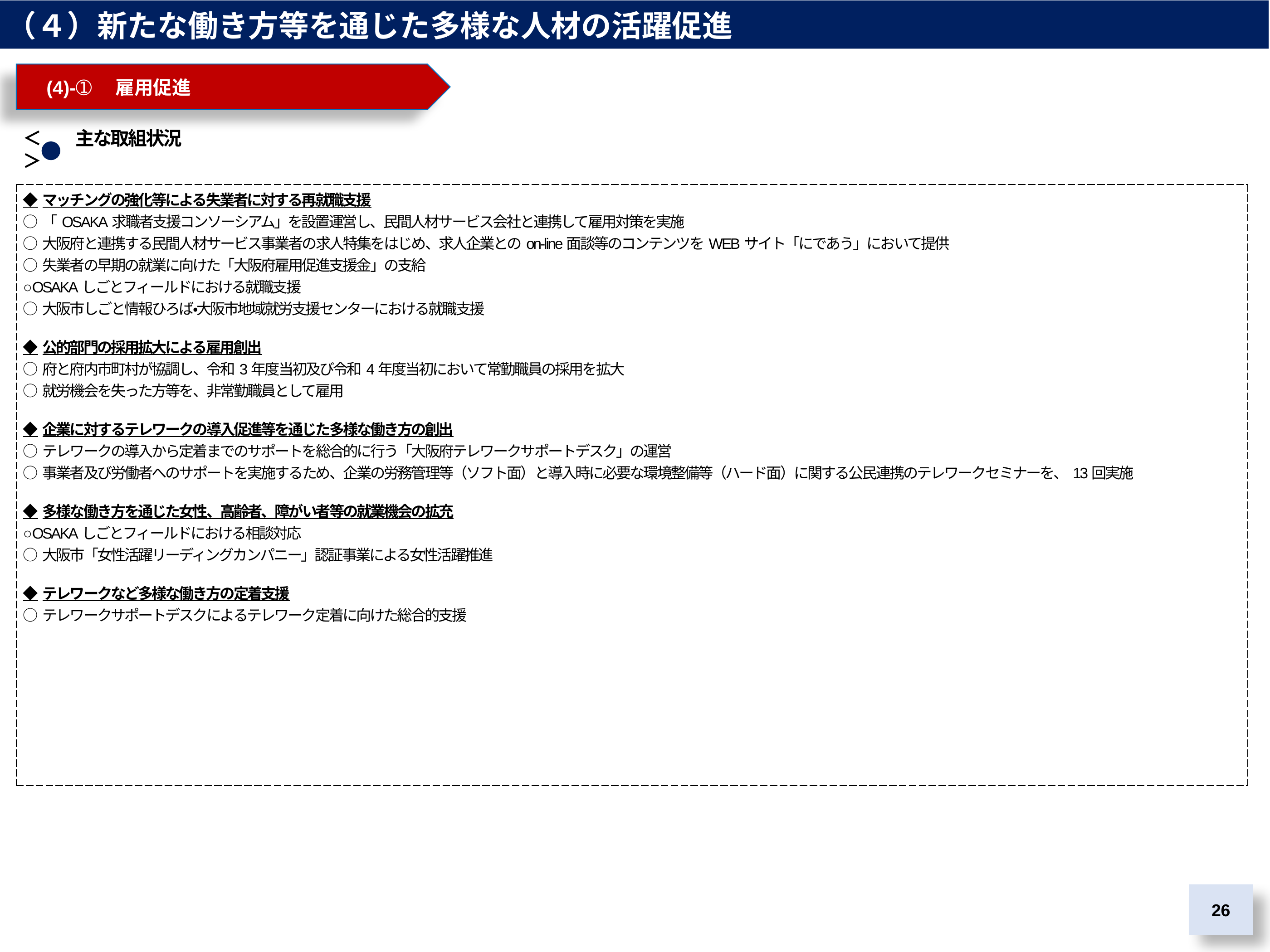

（４）新たな働き方等を通じた多様な人材の活躍促進
　(4)-➀　雇用促進
＜　　主な取組状況＞

| ◆マッチングの強化等による失業者に対する再就職支援 ○「OSAKA求職者支援コンソーシアム」を設置運営し、民間人材サービス会社と連携して雇用対策を実施 ○大阪府と連携する民間人材サービス事業者の求人特集をはじめ、求人企業とのon-line面談等のコンテンツをWEBサイト「にであう」において提供 ○失業者の早期の就業に向けた「大阪府雇用促進支援金」の支給 ○OSAKAしごとフィールドにおける就職支援 ○大阪市しごと情報ひろば・大阪市地域就労支援センターにおける就職支援 ◆公的部門の採用拡大による雇用創出 ○府と府内市町村が協調し、令和3年度当初及び令和4年度当初において常勤職員の採用を拡大 ○就労機会を失った方等を、非常勤職員として雇用 ◆企業に対するテレワークの導入促進等を通じた多様な働き方の創出 ○テレワークの導入から定着までのサポートを総合的に行う「大阪府テレワークサポートデスク」の運営 ○事業者及び労働者へのサポートを実施するため、企業の労務管理等（ソフト面）と導入時に必要な環境整備等（ハード面）に関する公民連携のテレワークセミナーを、13回実施 ◆多様な働き方を通じた女性、高齢者、障がい者等の就業機会の拡充 ○OSAKAしごとフィールドにおける相談対応 ○大阪市「女性活躍リーディングカンパニー」認証事業による女性活躍推進 ◆テレワークなど多様な働き方の定着支援 ○テレワークサポートデスクによるテレワーク定着に向けた総合的支援 |
| --- |
26